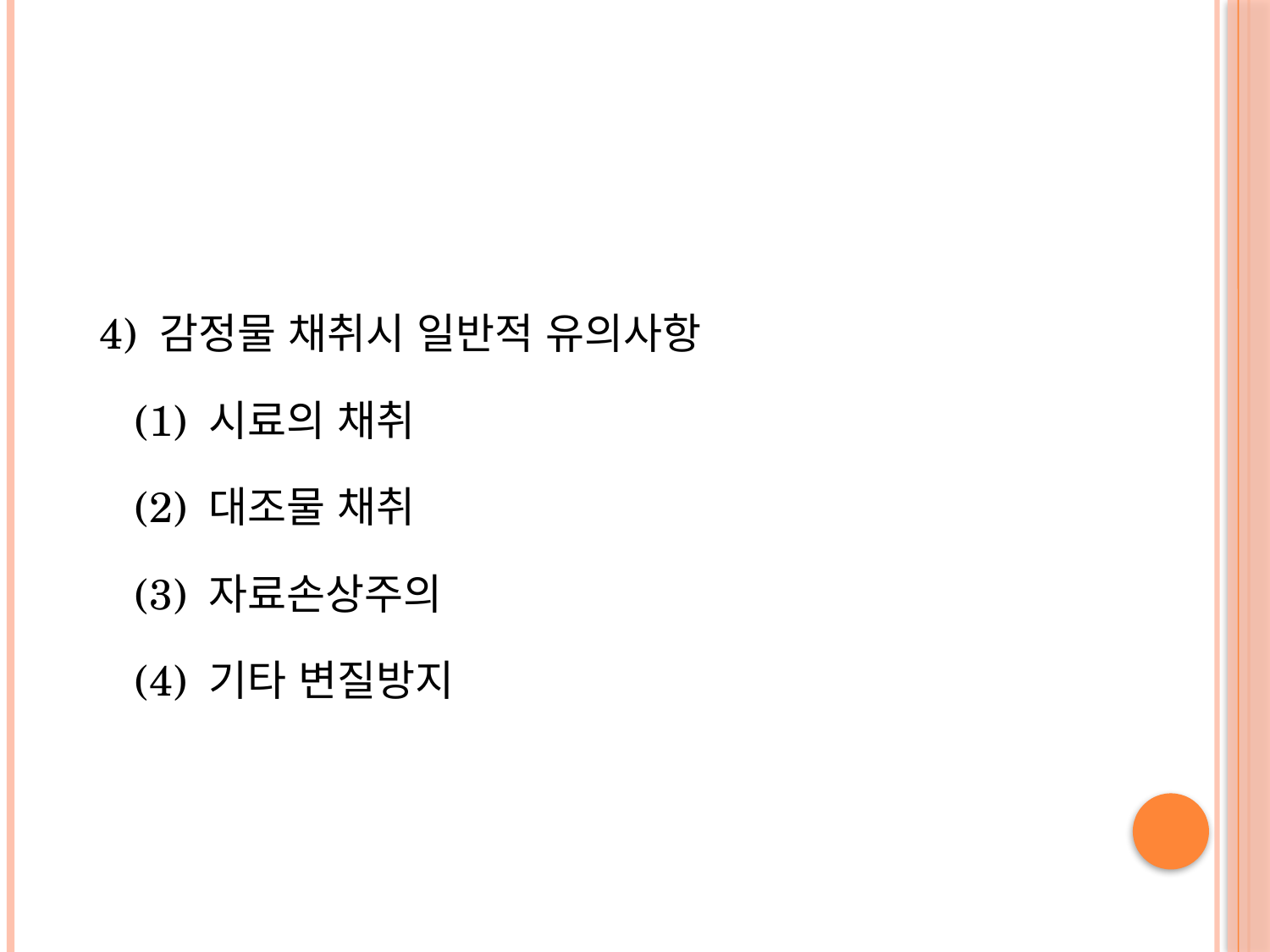

#

  4) 감정물 채취시 일반적 유의사항
     (1) 시료의 채취
     (2) 대조물 채취
     (3) 자료손상주의
     (4) 기타 변질방지